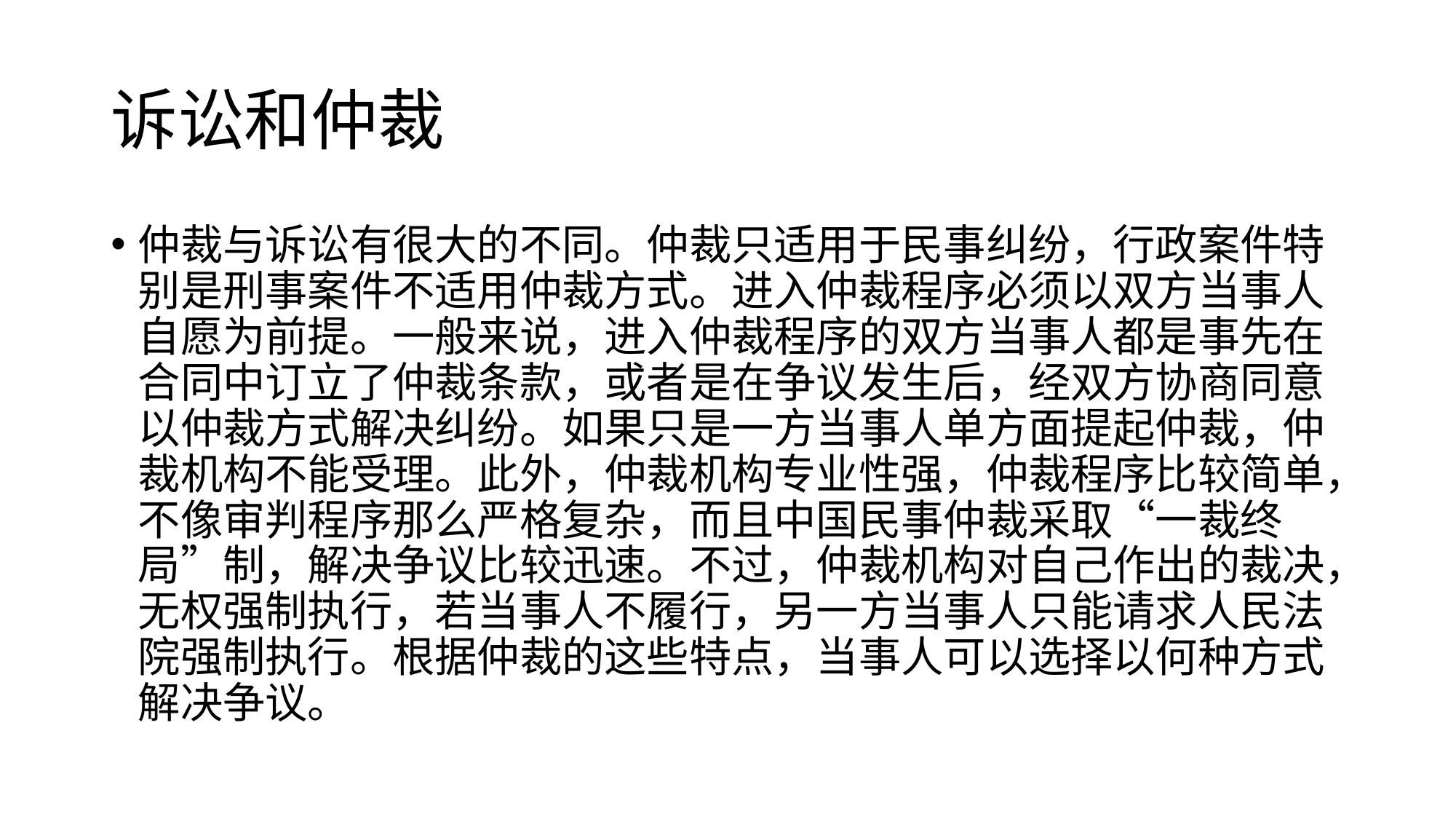

# 诉讼和仲裁
仲裁与诉讼有很大的不同。仲裁只适用于民事纠纷，行政案件特别是刑事案件不适用仲裁方式。进入仲裁程序必须以双方当事人自愿为前提。一般来说，进入仲裁程序的双方当事人都是事先在合同中订立了仲裁条款，或者是在争议发生后，经双方协商同意以仲裁方式解决纠纷。如果只是一方当事人单方面提起仲裁，仲裁机构不能受理。此外，仲裁机构专业性强，仲裁程序比较简单，不像审判程序那么严格复杂，而且中国民事仲裁采取“一裁终局”制，解决争议比较迅速。不过，仲裁机构对自己作出的裁决，无权强制执行，若当事人不履行，另一方当事人只能请求人民法院强制执行。根据仲裁的这些特点，当事人可以选择以何种方式解决争议。